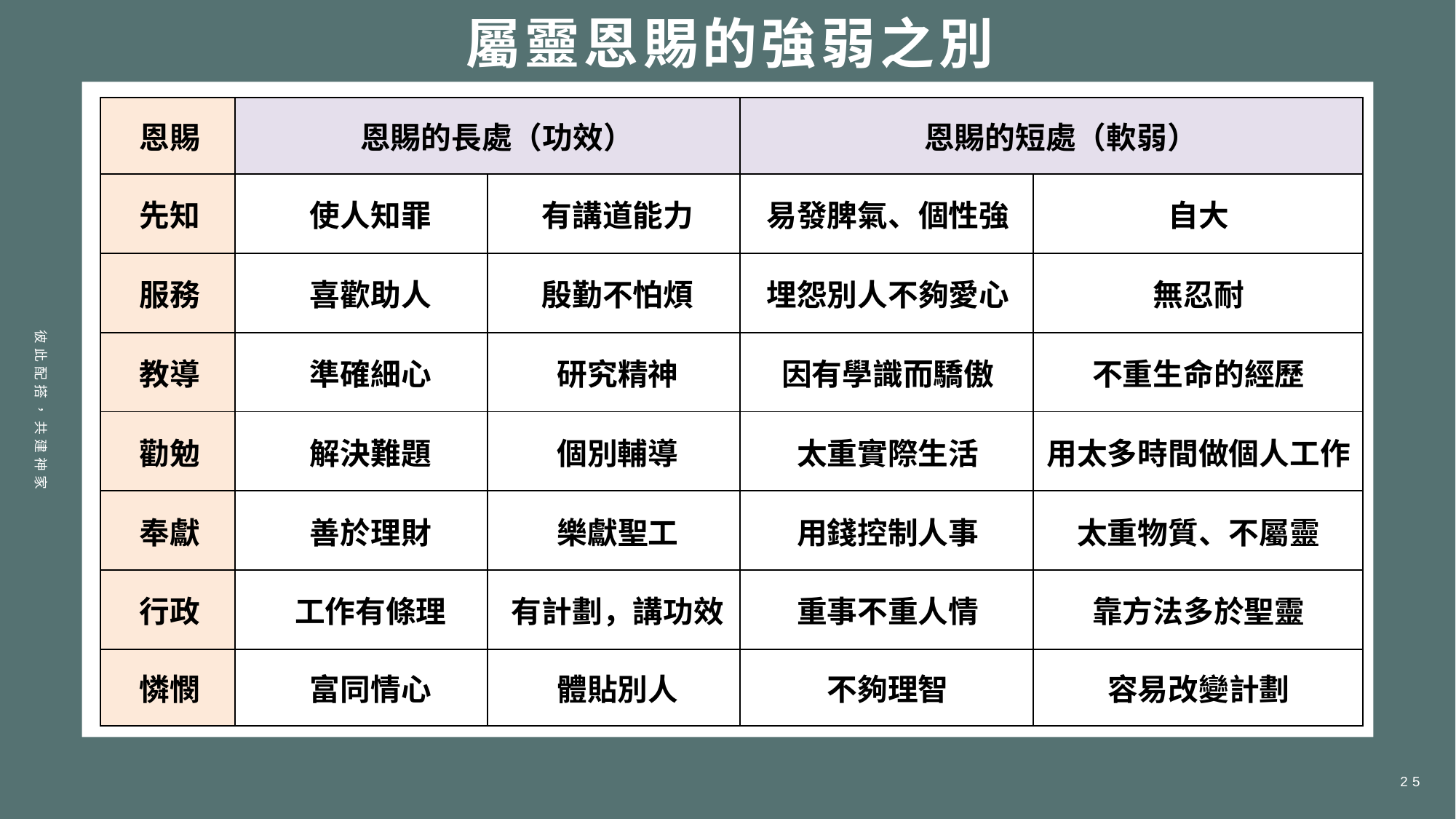

# 屬靈恩賜的強弱之別
| 恩賜 | 恩賜的長處（功效） |  | 恩賜的短處（軟弱） |  |
| --- | --- | --- | --- | --- |
| 先知 | 使人知罪 | 有講道能力 | 易發脾氣、個性強 | 自大 |
| 服務 | 喜歡助人 | 殷勤不怕煩 | 埋怨別人不夠愛心 | 無忍耐 |
| 教導 | 準確細心 | 研究精神 | 因有學識而驕傲 | 不重生命的經歷 |
| 勸勉 | 解決難題 | 個別輔導 | 太重實際生活 | 用太多時間做個人工作 |
| 奉獻 | 善於理財 | 樂獻聖工 | 用錢控制人事 | 太重物質、不屬靈 |
| 行政 | 工作有條理 | 有計劃，講功效 | 重事不重人情 | 靠方法多於聖靈 |
| 憐憫 | 富同情心 | 體貼別人 | 不夠理智 | 容易改變計劃 |
彼此配搭，共建神家
25